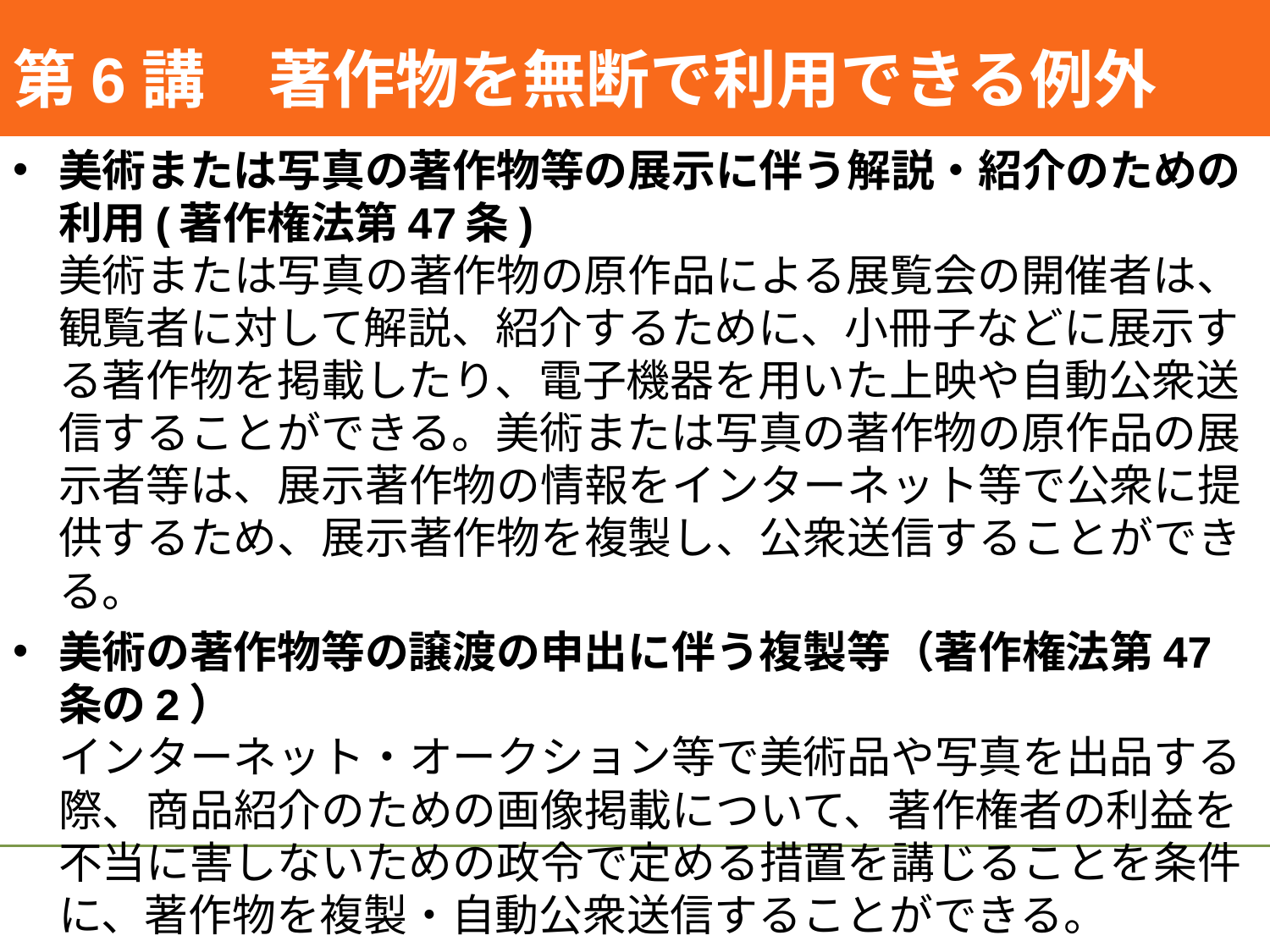

#
第6講　著作物を無断で利用できる例外
美術または写真の著作物等の展示に伴う解説・紹介のための利用(著作権法第47条)
美術または写真の著作物の原作品による展覧会の開催者は、観覧者に対して解説、紹介するために、小冊子などに展示する著作物を掲載したり、電子機器を用いた上映や自動公衆送信することができる。美術または写真の著作物の原作品の展示者等は、展示著作物の情報をインターネット等で公衆に提供するため、展示著作物を複製し、公衆送信することができる。
美術の著作物等の譲渡の申出に伴う複製等（著作権法第47条の2）
インターネット・オークション等で美術品や写真を出品する際、商品紹介のための画像掲載について、著作権者の利益を不当に害しないための政令で定める措置を講じることを条件に、著作物を複製・自動公衆送信することができる。